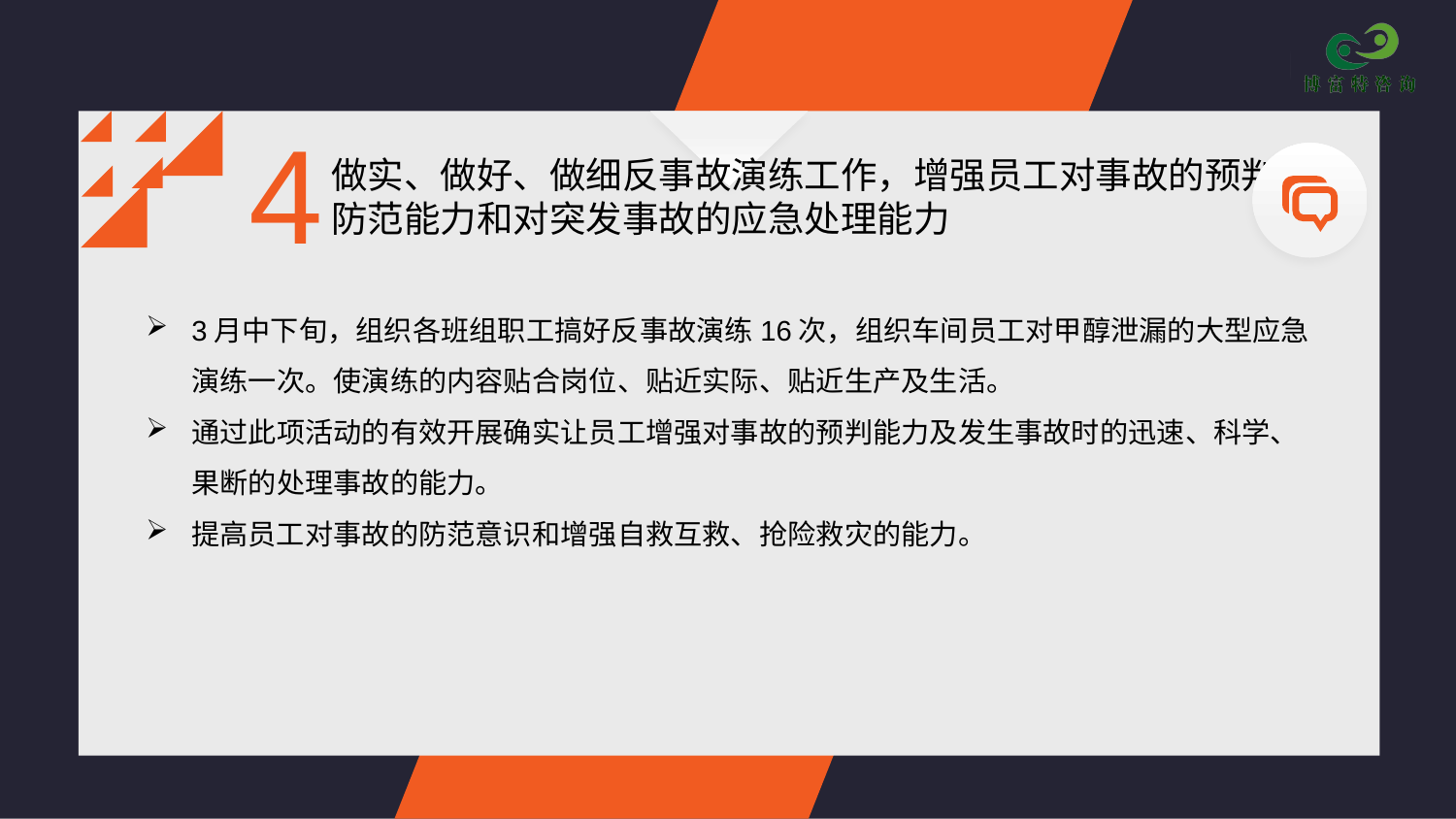

4

做实、做好、做细反事故演练工作，增强员工对事故的预判、防范能力和对突发事故的应急处理能力
3月中下旬，组织各班组职工搞好反事故演练16次，组织车间员工对甲醇泄漏的大型应急演练一次。使演练的内容贴合岗位、贴近实际、贴近生产及生活。
通过此项活动的有效开展确实让员工增强对事故的预判能力及发生事故时的迅速、科学、果断的处理事故的能力。
提高员工对事故的防范意识和增强自救互救、抢险救灾的能力。